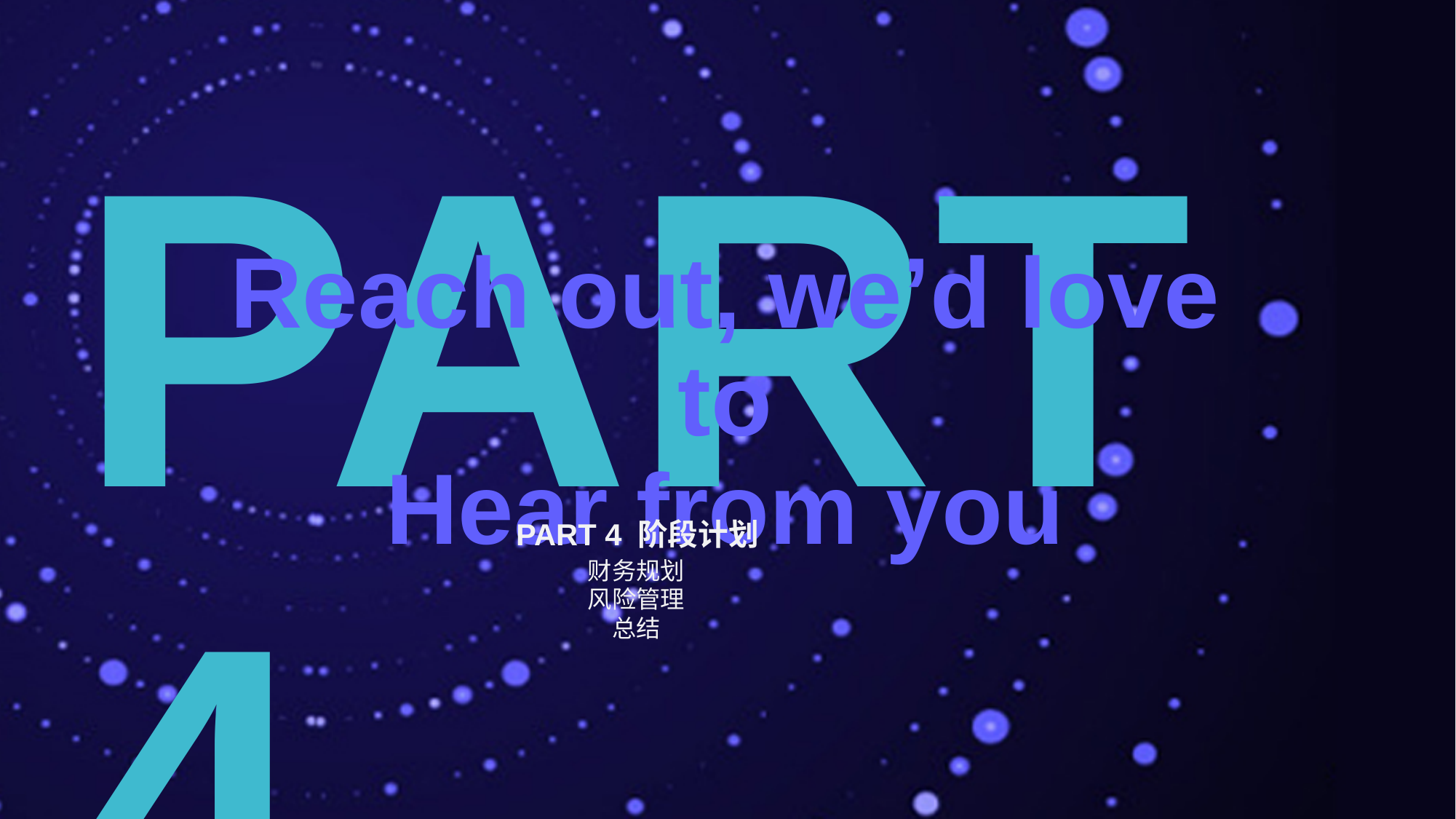

PART 4
Reach out, we’d love to
Hear from you
PART 4 阶段计划
财务规划
风险管理
总结